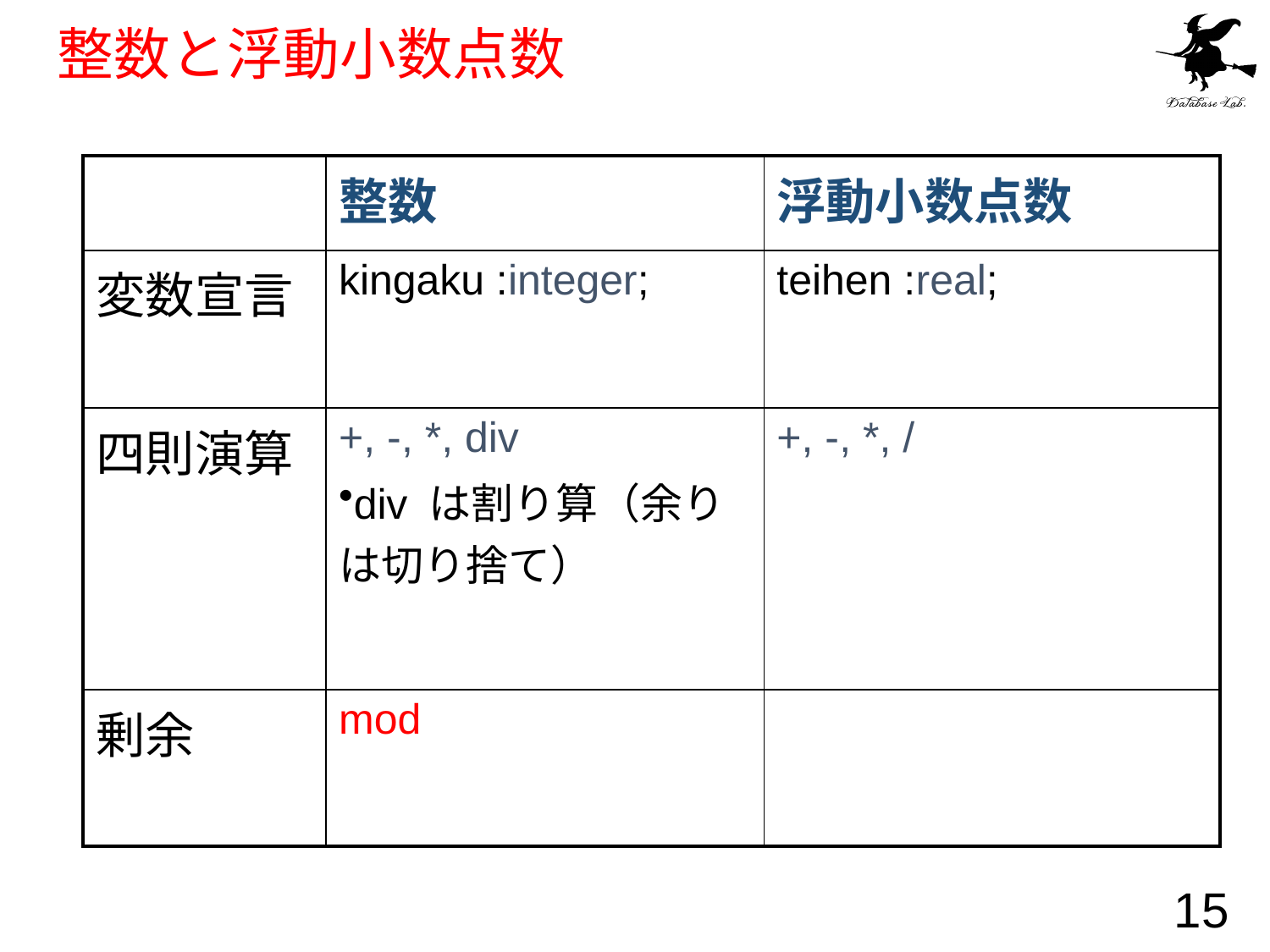

# 整数と浮動小数点数
|  | 整数 | 浮動小数点数 |
| --- | --- | --- |
| 変数宣言 | kingaku :integer; | teihen :real; |
| 四則演算 | +, -, \*, div div は割り算（余りは切り捨て） | +, -, \*, / |
| 剰余 | mod |  |
15